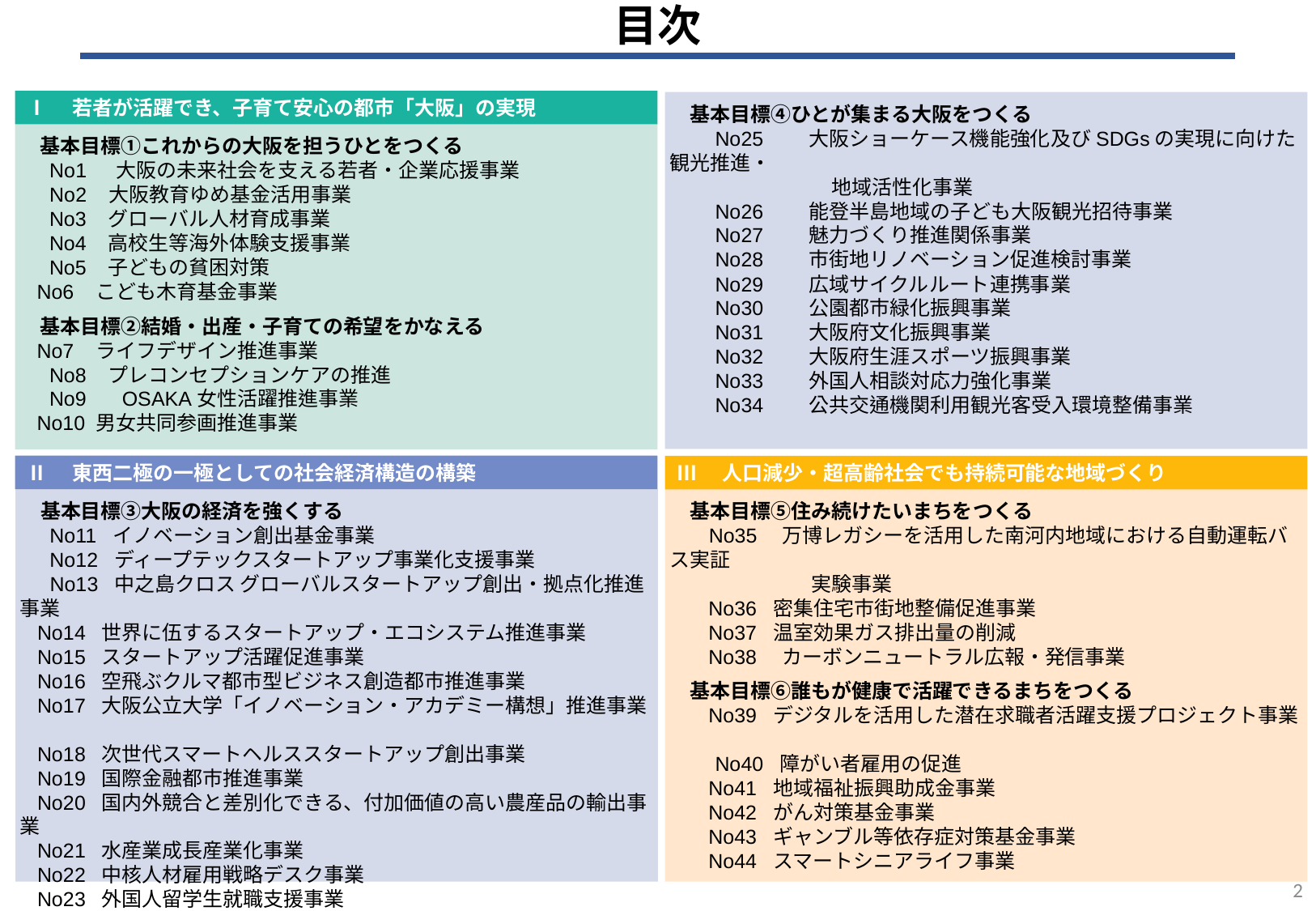

目次
Ⅰ　若者が活躍でき、子育て安心の都市「大阪」の実現
　基本目標④ひとが集まる大阪をつくる
　　No25　　大阪ショーケース機能強化及びSDGsの実現に向けた観光推進・
　　　　　　　　地域活性化事業
　　No26　　能登半島地域の子ども大阪観光招待事業
　　No27　　魅力づくり推進関係事業
　　No28　　市街地リノベーション促進検討事業
　　No29　　広域サイクルルート連携事業
　　No30　　公園都市緑化振興事業
　　No31　　大阪府文化振興事業
　　No32　　大阪府生涯スポーツ振興事業
　　No33　　外国人相談対応力強化事業
　　No34　　公共交通機関利用観光客受入環境整備事業
　基本目標①これからの大阪を担うひとをつくる
　 No1　 大阪の未来社会を支える若者・企業応援事業
　 No2   大阪教育ゆめ基金活用事業
　 No3   グローバル人材育成事業
　 No4   高校生等海外体験支援事業
　 No5   子どもの貧困対策
   No6   こども木育基金事業
　基本目標②結婚・出産・子育ての希望をかなえる
   No7   ライフデザイン推進事業
　 No8   プレコンセプションケアの推進
　 No9 　OSAKA女性活躍推進事業
   No10 男女共同参画推進事業
Ⅱ　東西二極の一極としての社会経済構造の構築
Ⅲ　人口減少・超高齢社会でも持続可能な地域づくり
　基本目標③大阪の経済を強くする
　 No11  イノベーション創出基金事業
　 No12  ディープテックスタートアップ事業化支援事業
　 No13  中之島クロス グローバルスタートアップ創出・拠点化推進事業
   No14  世界に伍するスタートアップ・エコシステム推進事業
   No15  スタートアップ活躍促進事業
   No16  空飛ぶクルマ都市型ビジネス創造都市推進事業
   No17  大阪公立大学「イノベーション・アカデミー構想」推進事業
   No18  次世代スマートヘルススタートアップ創出事業
   No19  国際金融都市推進事業
   No20  国内外競合と差別化できる、付加価値の高い農産品の輸出事業
   No21  水産業成長産業化事業
   No22  中核人材雇用戦略デスク事業
   No23  外国人留学生就職支援事業
   No24  大阪北部地域における拠点形成に資する交通インフラ整備

　基本目標⑤住み続けたいまちをつくる
  　No35　万博レガシーを活用した南河内地域における自動運転バス実証
　　　　　　　実験事業
  　No36  密集住宅市街地整備促進事業
  　No37  温室効果ガス排出量の削減
  　No38　カーボンニュートラル広報・発信事業
　基本目標⑥誰もが健康で活躍できるまちをつくる
  　No39  デジタルを活用した潜在求職者活躍支援プロジェクト事業
　　No40  障がい者雇用の促進
  　No41  地域福祉振興助成金事業
  　No42  がん対策基金事業
  　No43  ギャンブル等依存症対策基金事業
  　No44  スマートシニアライフ事業
2